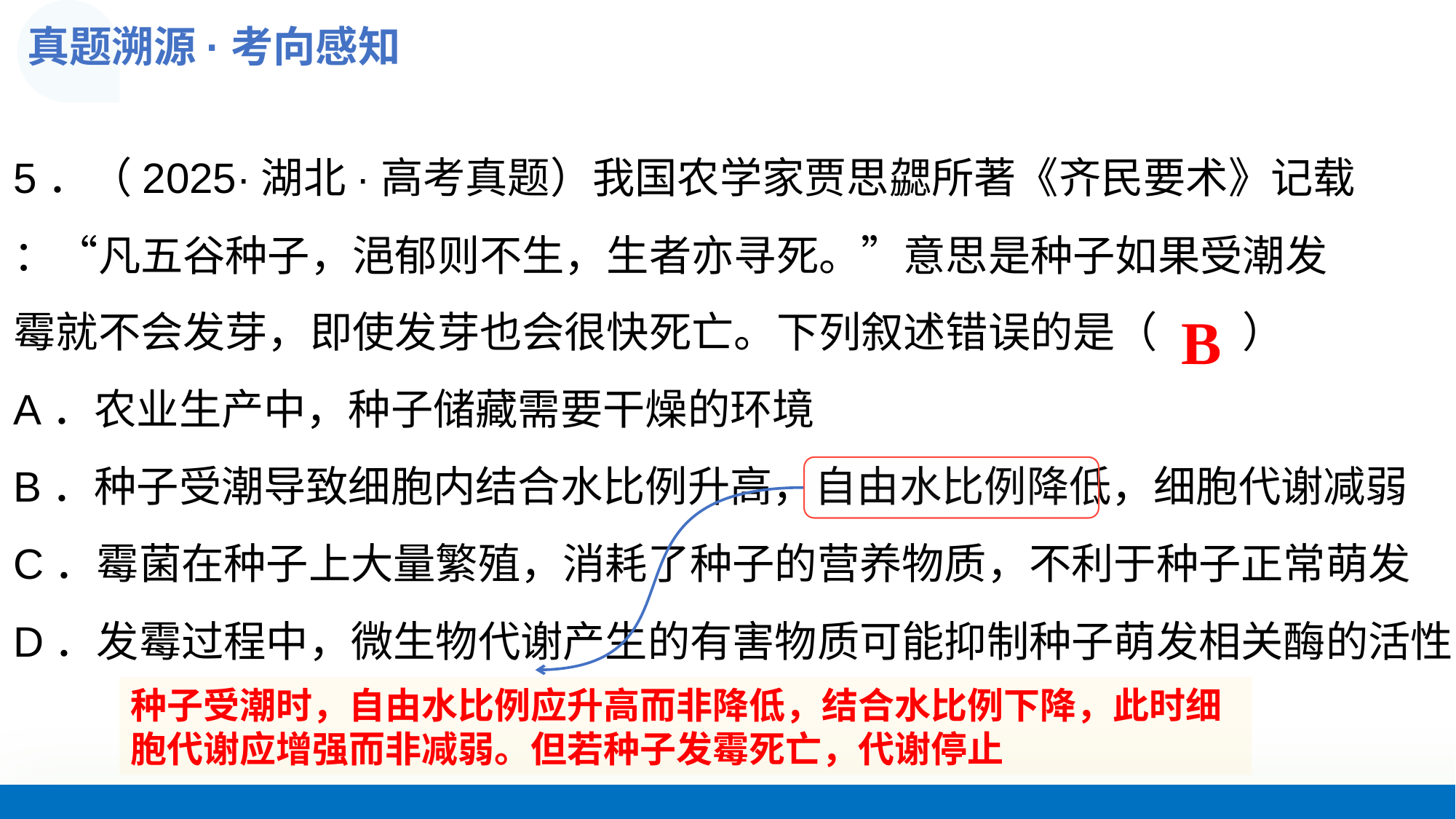

真题溯源·考向感知
5．（2025·湖北·高考真题）我国农学家贾思勰所著《齐民要术》记载
：“凡五谷种子，浥郁则不生，生者亦寻死。”意思是种子如果受潮发
霉就不会发芽，即使发芽也会很快死亡。下列叙述错误的是（　　）
A．农业生产中，种子储藏需要干燥的环境
B．种子受潮导致细胞内结合水比例升高，自由水比例降低，细胞代谢减弱
C．霉菌在种子上大量繁殖，消耗了种子的营养物质，不利于种子正常萌发
D．发霉过程中，微生物代谢产生的有害物质可能抑制种子萌发相关酶的活性
B

种子受潮时，自由水比例应升高而非降低，结合水比例下降，此时细胞代谢应增强而非减弱。但若种子发霉死亡，代谢停止